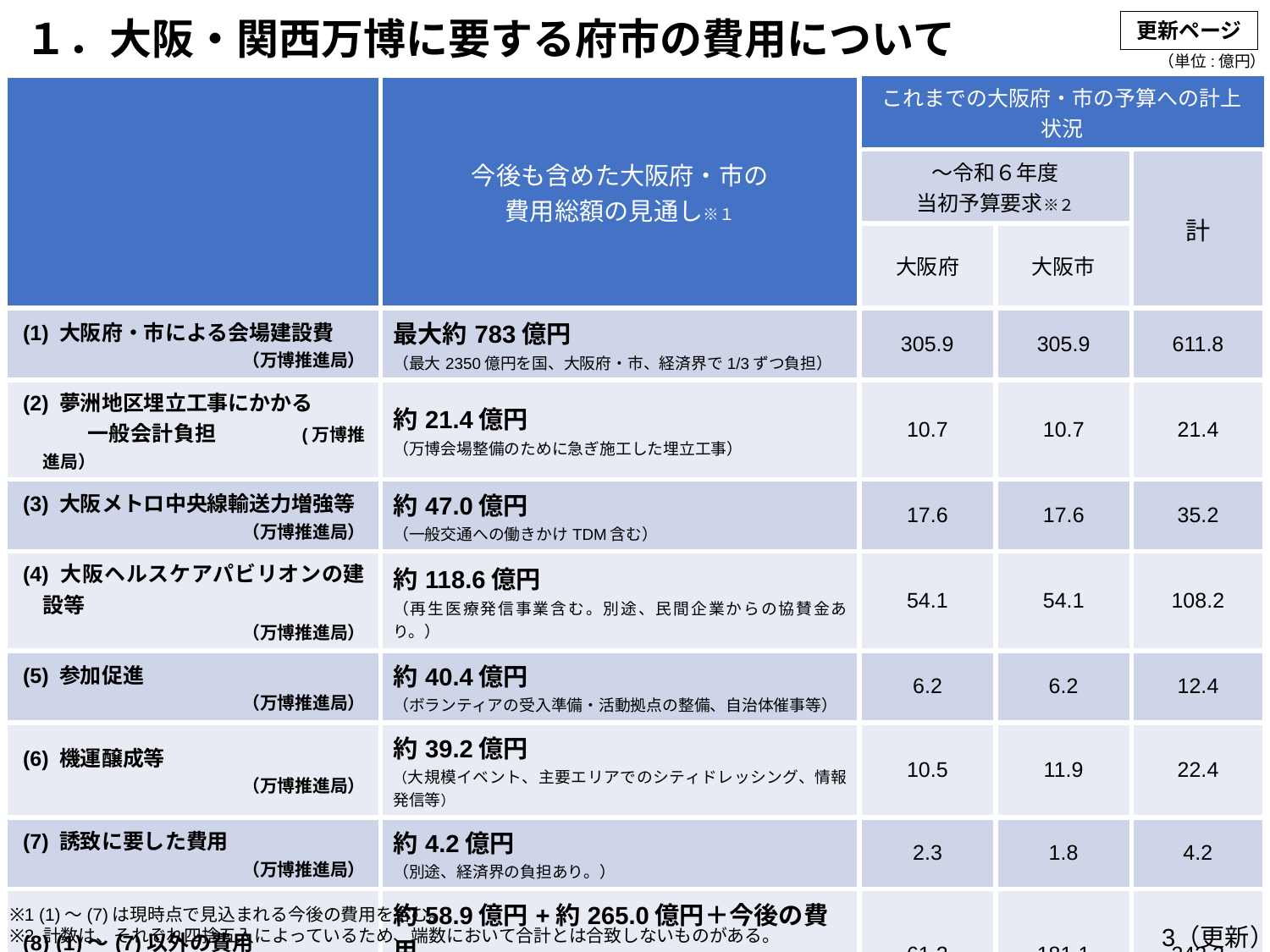

１．大阪・関西万博に要する府市の費用について
更新ページ
（単位:億円）
|  | 今後も含めた大阪府・市の 費用総額の見通し※１ | これまでの大阪府・市の予算への計上状況 |  |  |
| --- | --- | --- | --- | --- |
|  |  | ～令和６年度 当初予算要求※２ |  | 計 |
|  |  | 大阪府 | 大阪市 |  |
| (1) 大阪府・市による会場建設費 （万博推進局） | 最大約783億円 （最大2350億円を国、大阪府・市、経済界で1/3ずつ負担） | 305.9 | 305.9 | 611.8 |
| (2) 夢洲地区埋立工事にかかる 　　　一般会計負担　　　　 (万博推進局） | 約21.4億円 （万博会場整備のために急ぎ施工した埋立工事） | 10.7 | 10.7 | 21.4 |
| (3) 大阪メトロ中央線輸送力増強等 （万博推進局） | 約47.0億円 （一般交通への働きかけTDM含む） | 17.6 | 17.6 | 35.2 |
| (4) 大阪ヘルスケアパビリオンの建設等 （万博推進局） | 約118.6億円 （再生医療発信事業含む。別途、民間企業からの協賛金あり。） | 54.1 | 54.1 | 108.2 |
| (5) 参加促進 （万博推進局） | 約40.4億円 （ボランティアの受入準備・活動拠点の整備、自治体催事等） | 6.2 | 6.2 | 12.4 |
| (6) 機運醸成等 （万博推進局） | 約39.2億円 （大規模イベント、主要エリアでのシティドレッシング、情報発信等） | 10.5 | 11.9 | 22.4 |
| (7) 誘致に要した費用 （万博推進局） | 約4.2億円 （別途、経済界の負担あり。） | 2.3 | 1.8 | 4.2 |
| (8) (1)～(7)以外の費用 （他部局） | 約58.9億円+約265.0億円＋今後の費用 （前回の金額）+（令和６年度当初予算要求（債務負担行為分等含む）） | 61.2 | 181.1 | 242.3 |
| （1）～（8）計 | 最大約1,112.7億円+約265.0億円 （前回の金額）+（令和６年度当初予算要求（債務負担行為分等含む）） ＝最大約1,377.7億円 　　　＋今後の費用 | 468.5 | 589.3 | 1,057.8 |
※1 (1)～(7)は現時点で見込まれる今後の費用を含む。
※2 計数は、それぞれ四捨五入によっているため、端数において合計とは合致しないものがある。
3（更新）